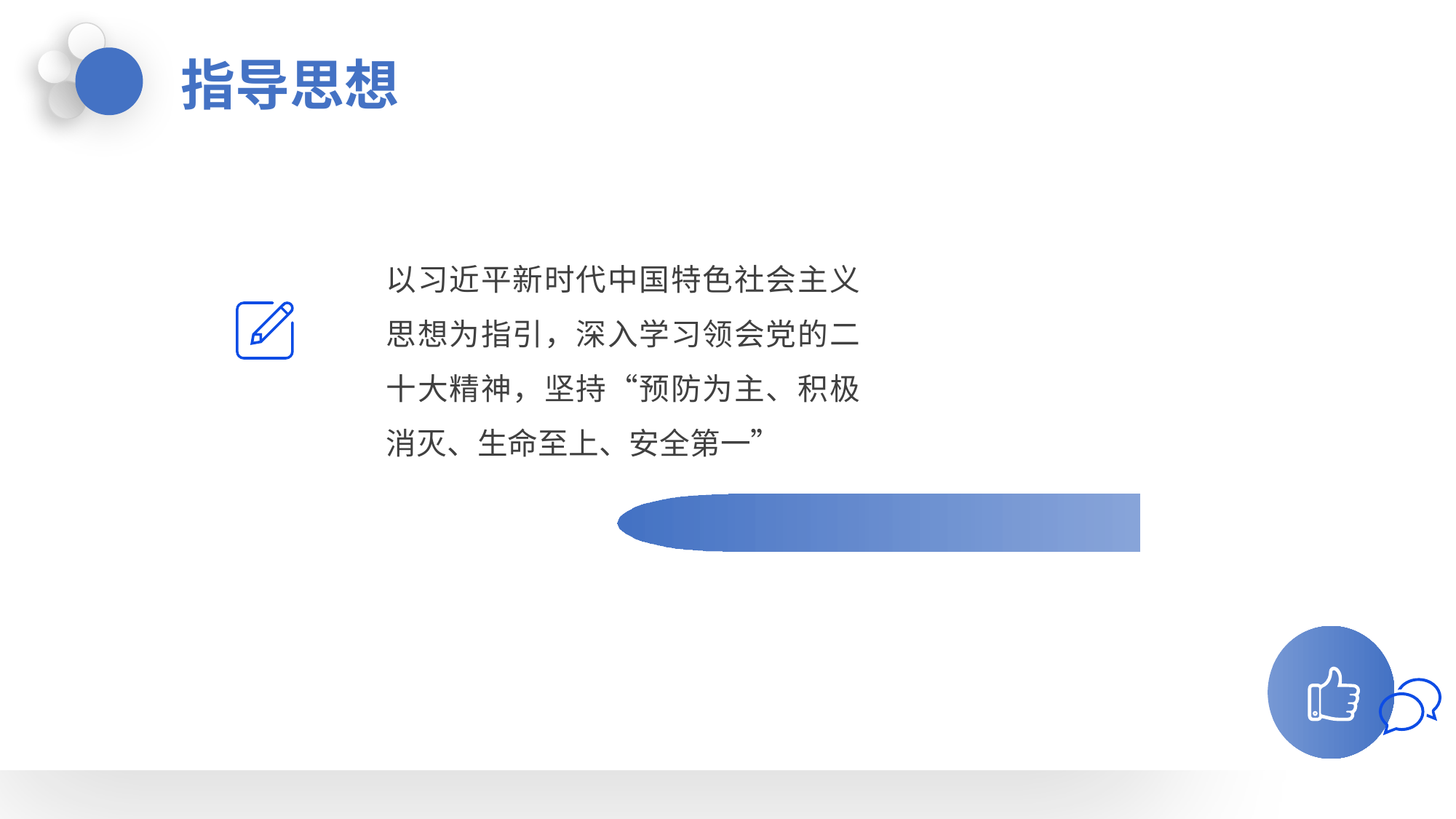

指导思想

以习近平新时代中国特色社会主义思想为指引，深入学习领会党的二十大精神，坚持“预防为主、积极消灭、生命至上、安全第一”